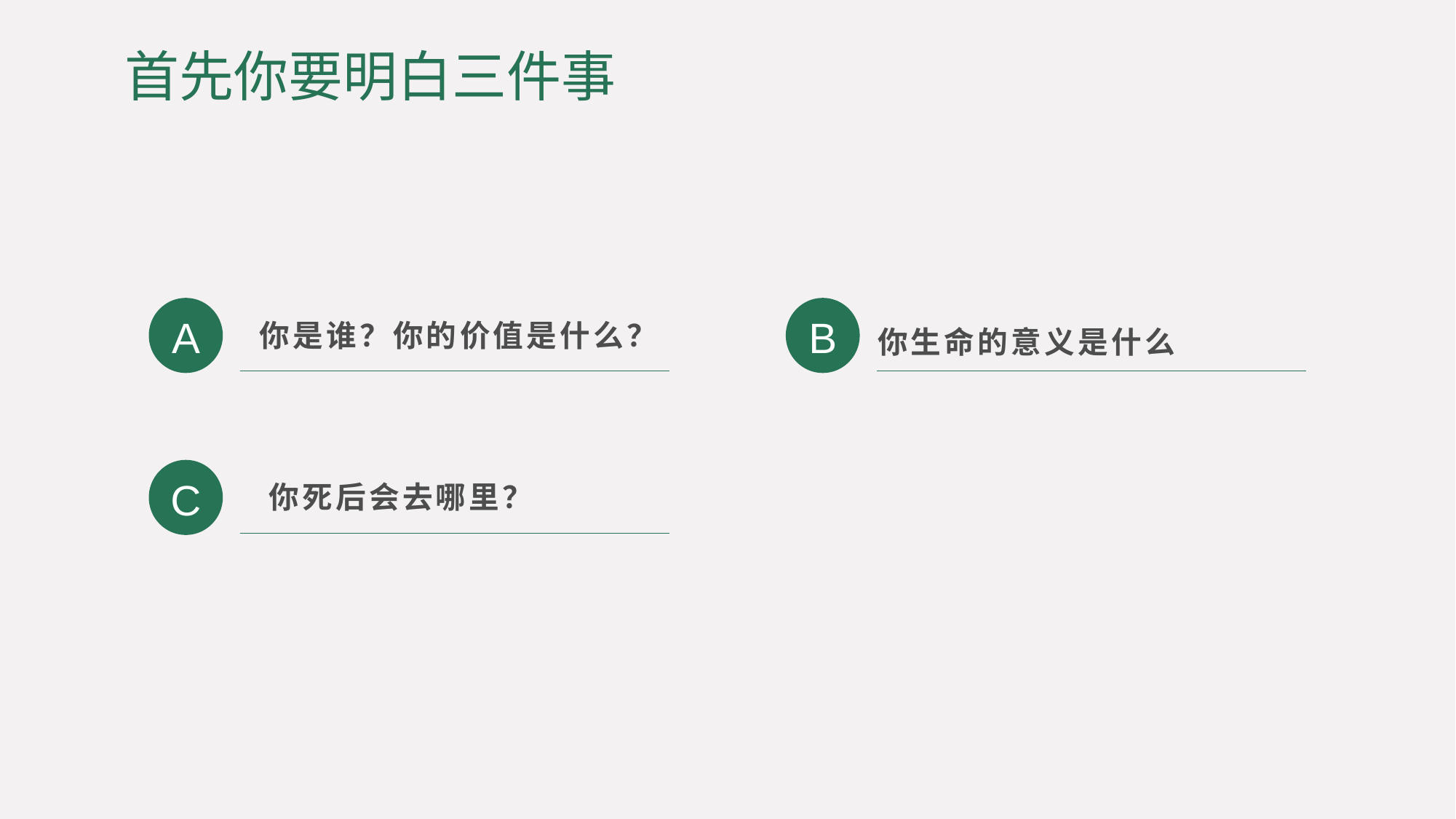

首先你要明白三件事
你生命的意义是什么
你是谁？你的价值是什么？
A
B
你死后会去哪里？
C